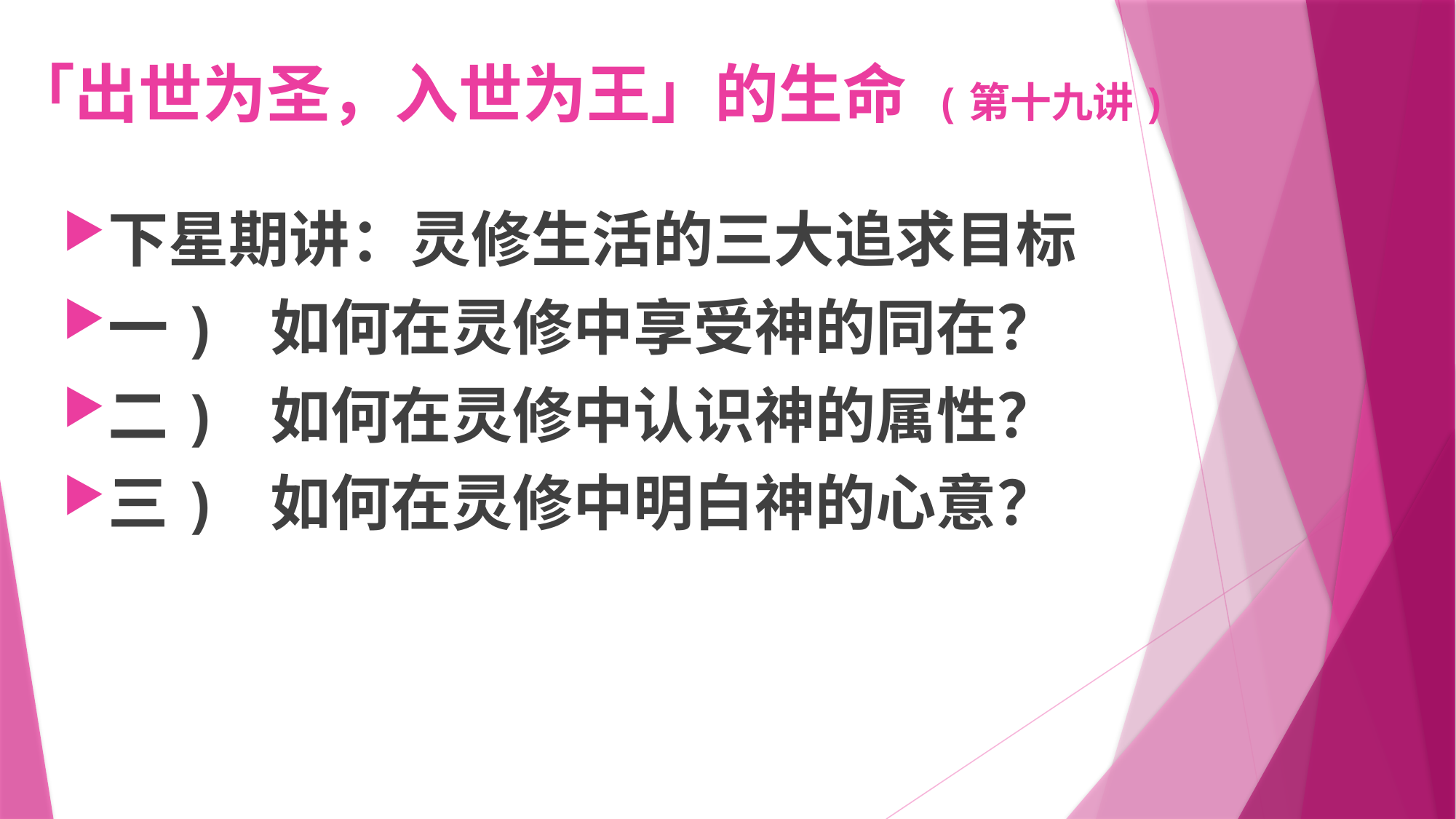

# 「出世为圣，入世为王」的生命 (第十九讲)
下星期讲：灵修生活的三大追求目标
一) 如何在灵修中享受神的同在？
二) 如何在灵修中认识神的属性？
三) 如何在灵修中明白神的心意？